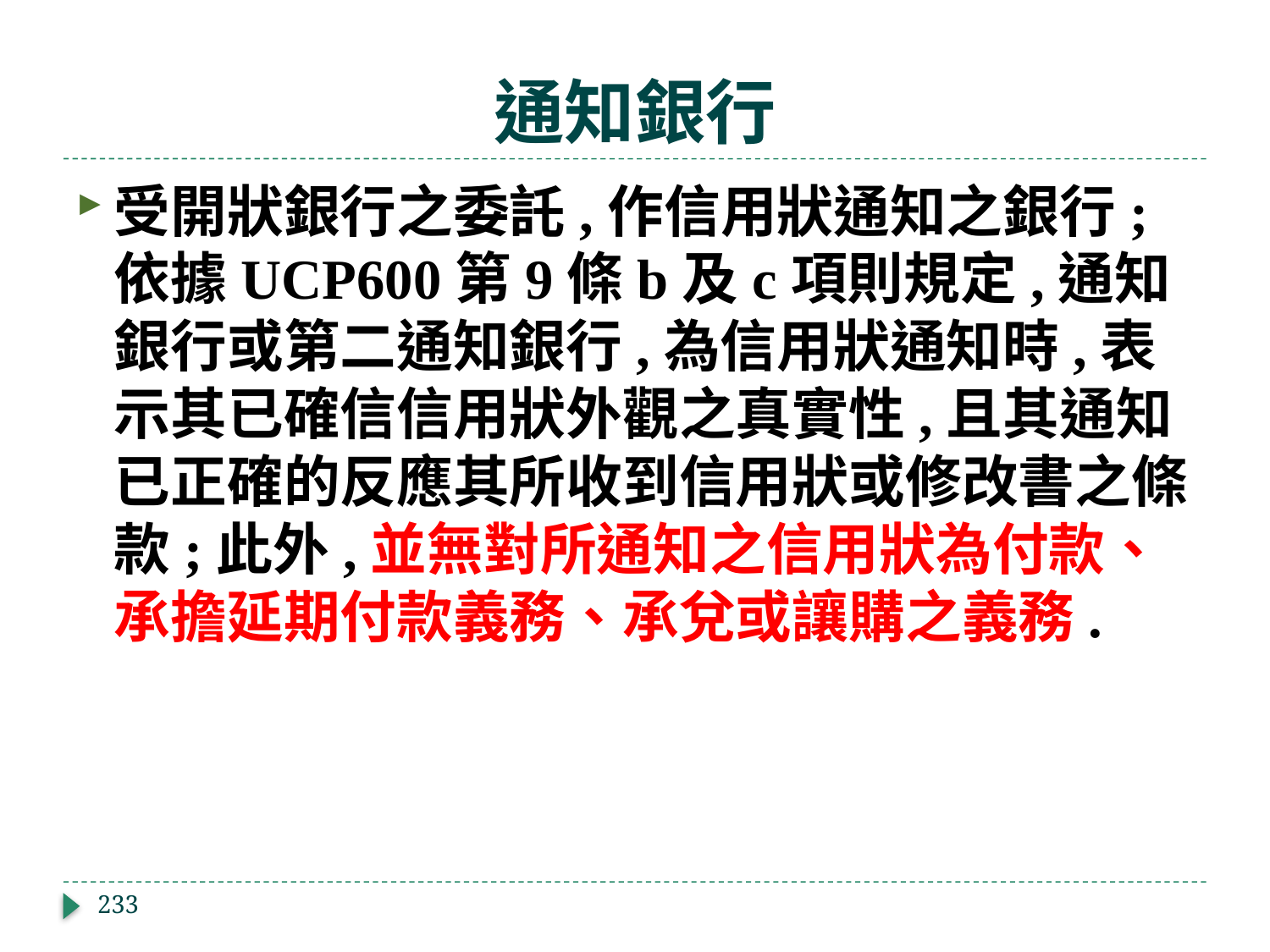

# 通知銀行
受開狀銀行之委託,作信用狀通知之銀行;依據UCP600第9條b及c項則規定,通知銀行或第二通知銀行,為信用狀通知時,表示其已確信信用狀外觀之真實性,且其通知已正確的反應其所收到信用狀或修改書之條款;此外,並無對所通知之信用狀為付款、承擔延期付款義務、承兌或讓購之義務.
233